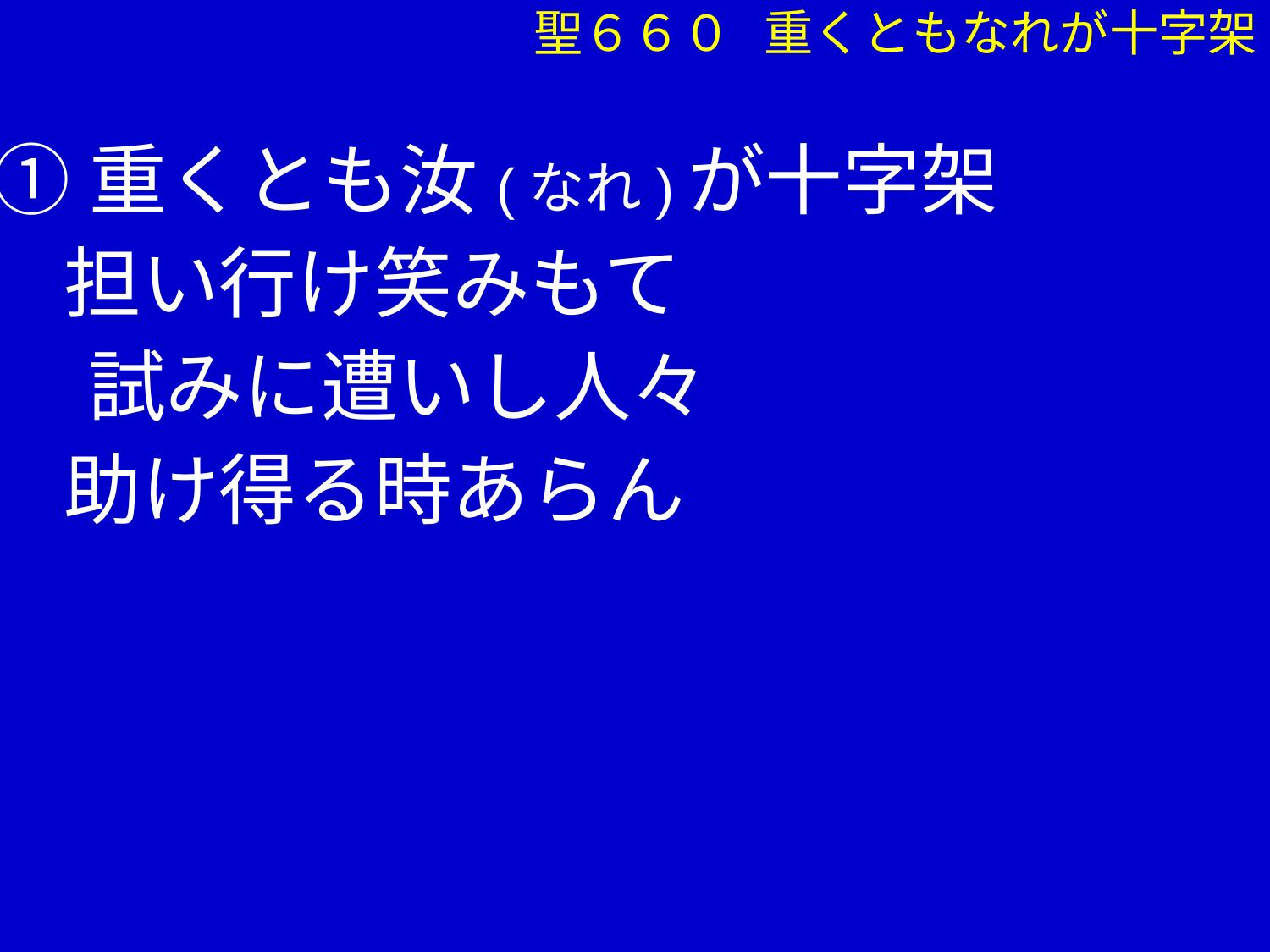

聖６６０   重くともなれが十字架
①重くとも汝(なれ)が十字架
   担い行け笑みもて
　 試みに遭いし人々
   助け得る時あらん